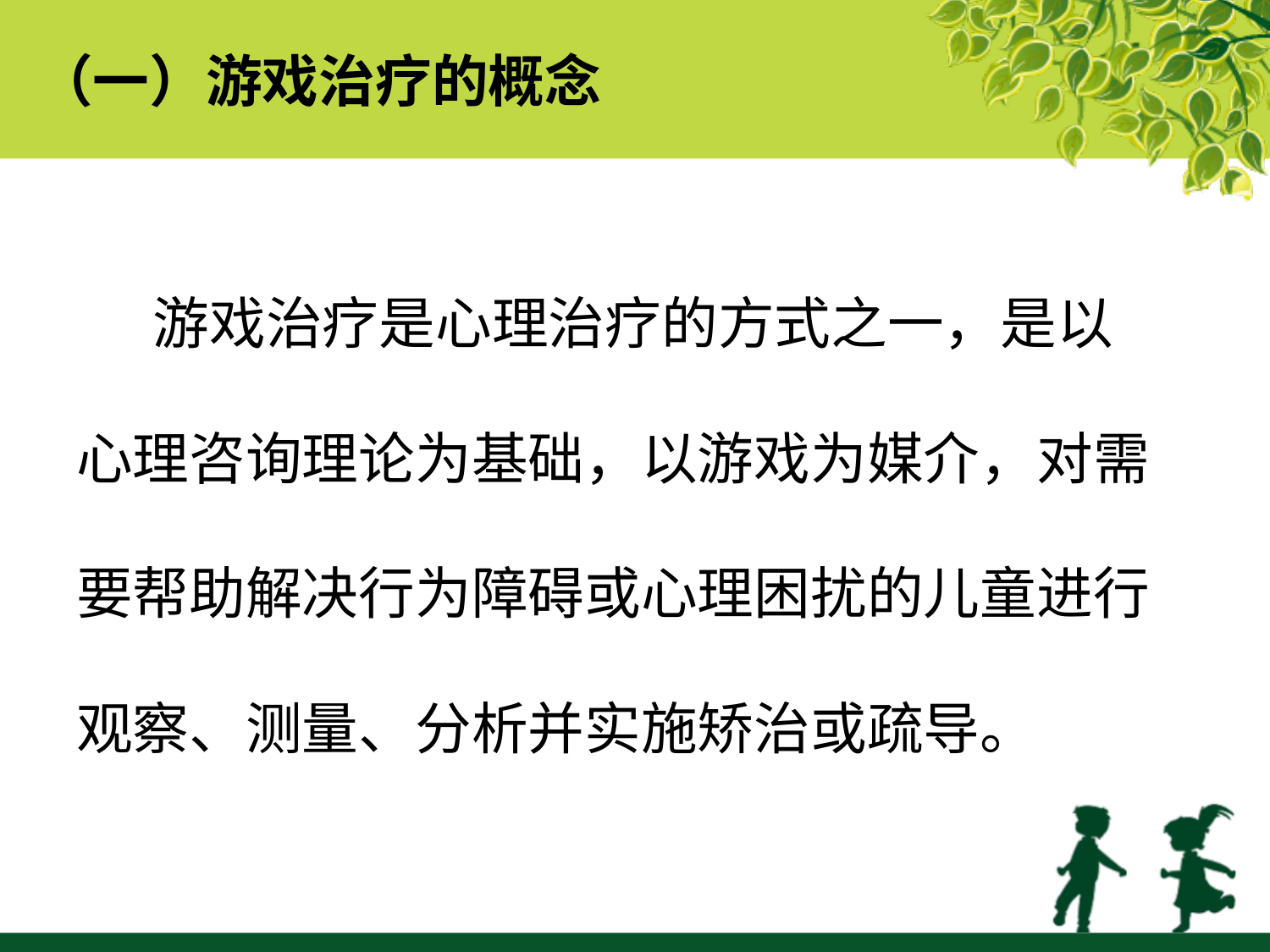

（一）游戏治疗的概念
     游戏治疗是心理治疗的方式之一，是以心理咨询理论为基础，以游戏为媒介，对需要帮助解决行为障碍或心理困扰的儿童进行观察、测量、分析并实施矫治或疏导。